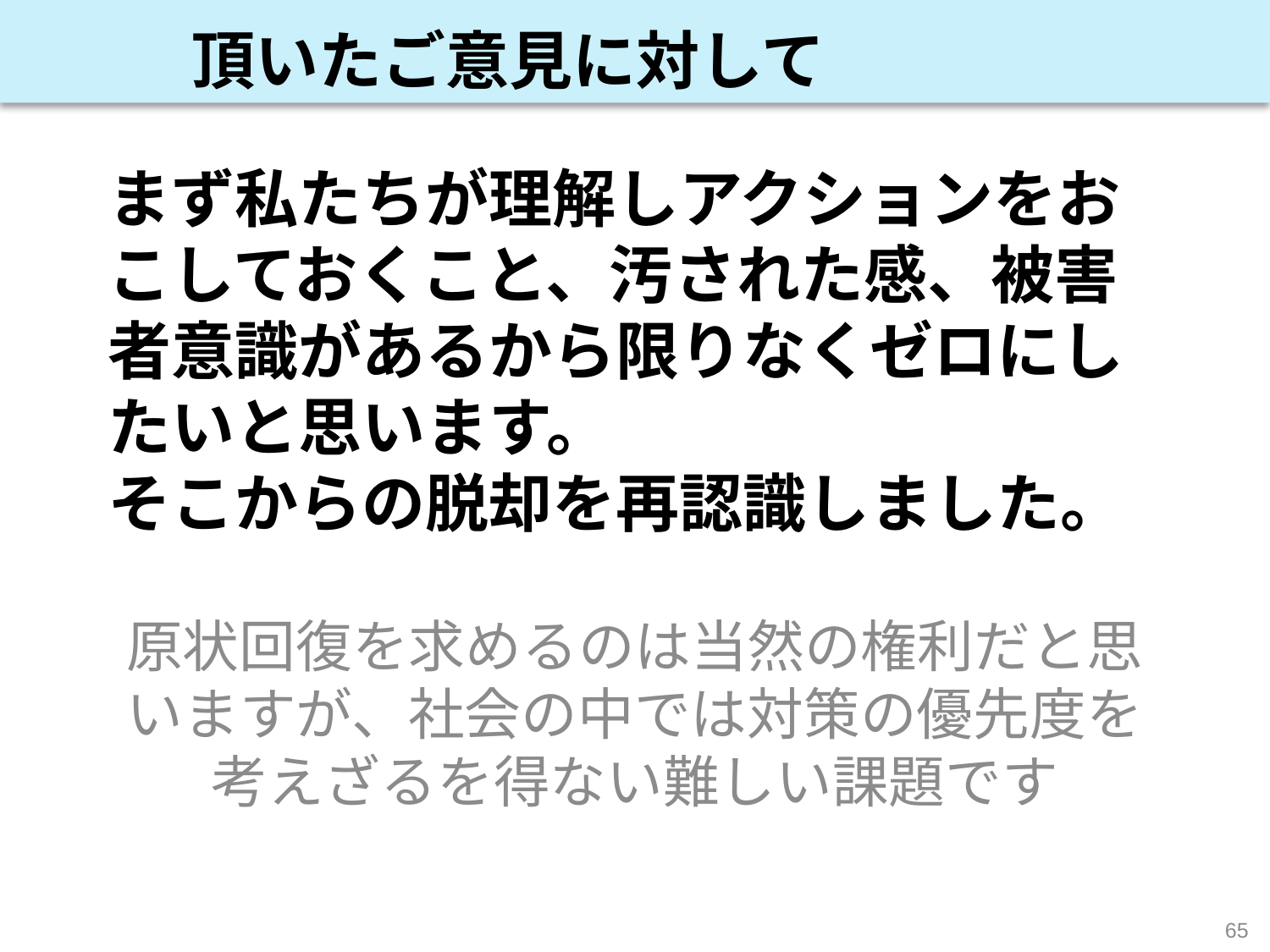

頂いたご意見に対して
# まず私たちが理解しアクションをおこしておくこと、汚された感、被害者意識があるから限りなくゼロにしたいと思います。 そこからの脱却を再認識しました。
原状回復を求めるのは当然の権利だと思いますが、社会の中では対策の優先度を考えざるを得ない難しい課題です
65